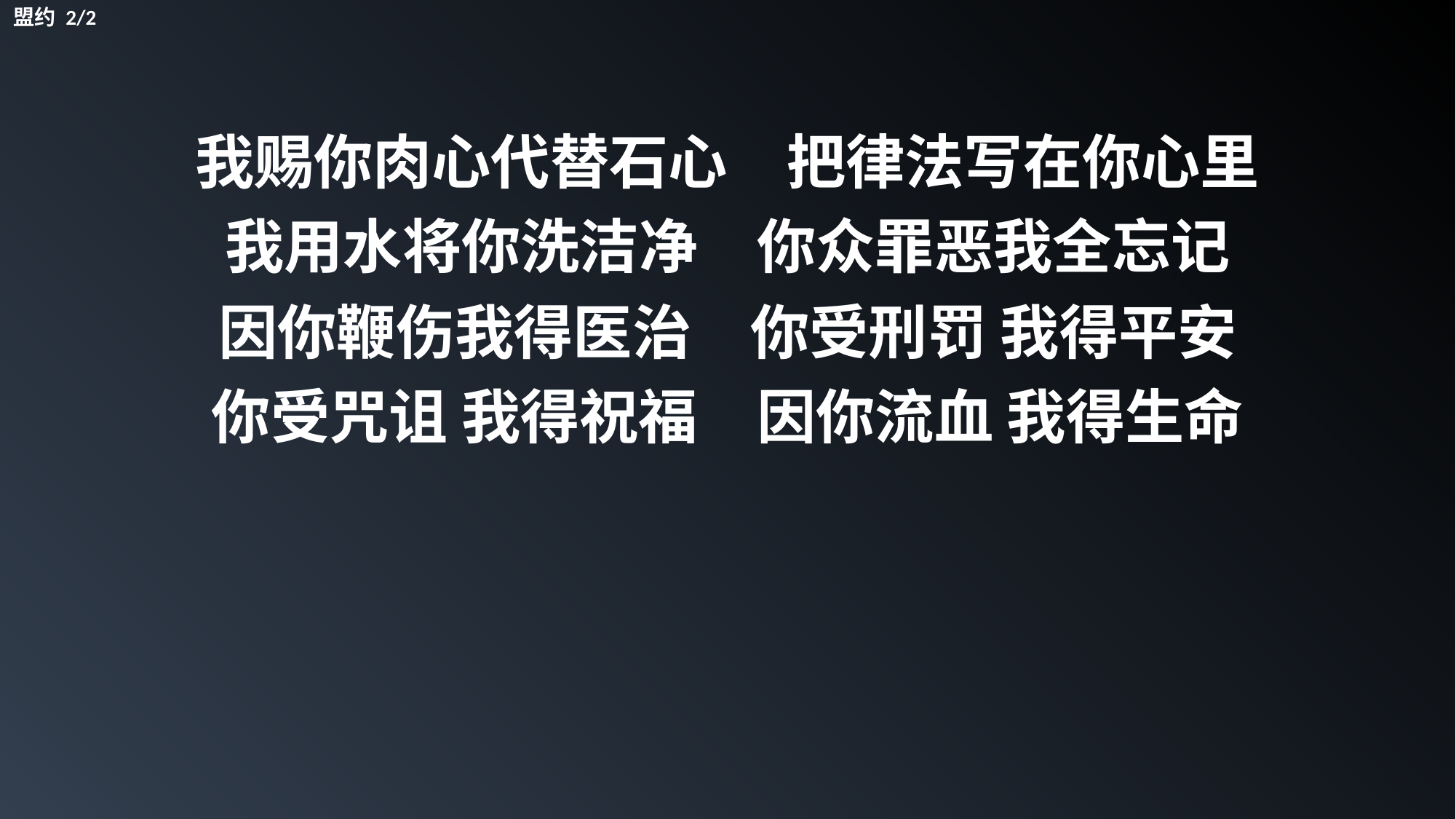

盟约 2/2
我赐你肉心代替石心　把律法写在你心里
我用水将你洗洁净　你众罪恶我全忘记
因你鞭伤我得医治　你受刑罚 我得平安
你受咒诅 我得祝福　因你流血 我得生命